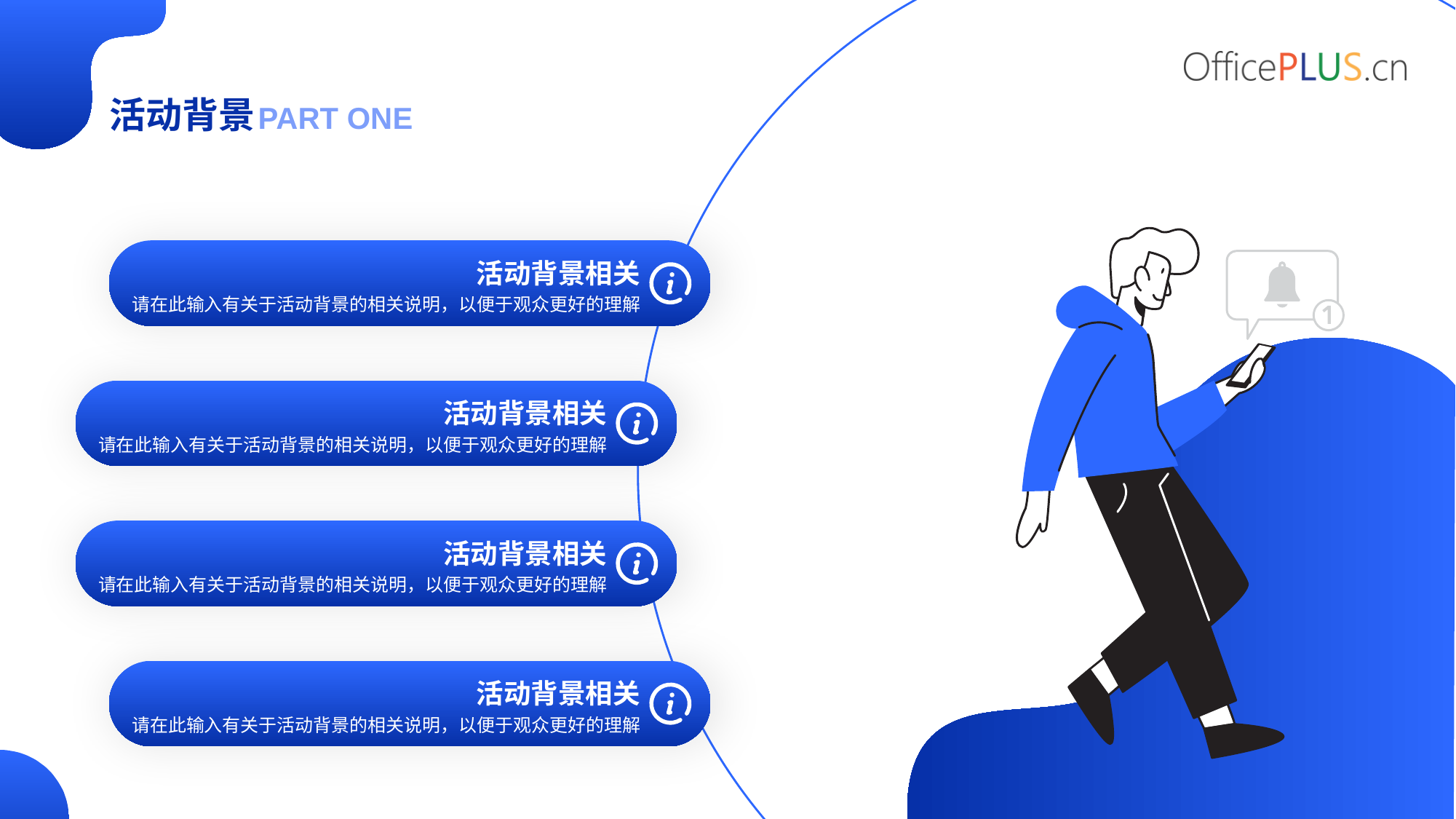

活动背景
PART ONE

活动背景相关

请在此输入有关于活动背景的相关说明，以便于观众更好的理解

活动背景相关

请在此输入有关于活动背景的相关说明，以便于观众更好的理解

活动背景相关

请在此输入有关于活动背景的相关说明，以便于观众更好的理解

活动背景相关

请在此输入有关于活动背景的相关说明，以便于观众更好的理解